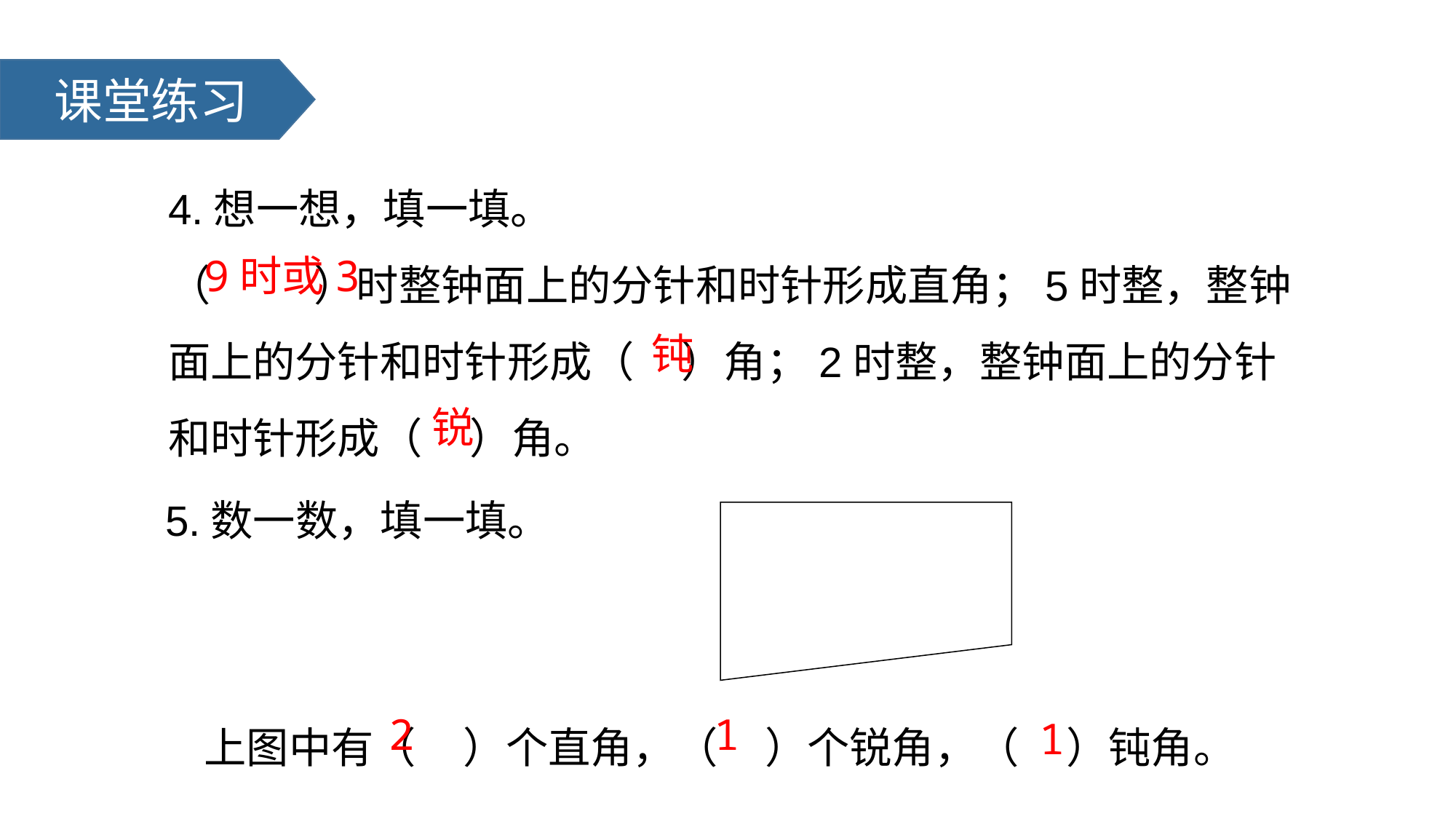

课堂练习
4.想一想，填一填。
（           ）时整钟面上的分针和时针形成直角；5时整，整钟面上的分针和时针形成（     ）角；2时整，整钟面上的分针和时针形成（     ）角。
9时或3
钝
锐
5.数一数，填一填。

上图中有（     ）个直角，（     ）个锐角，（     ）钝角。
2
1
1